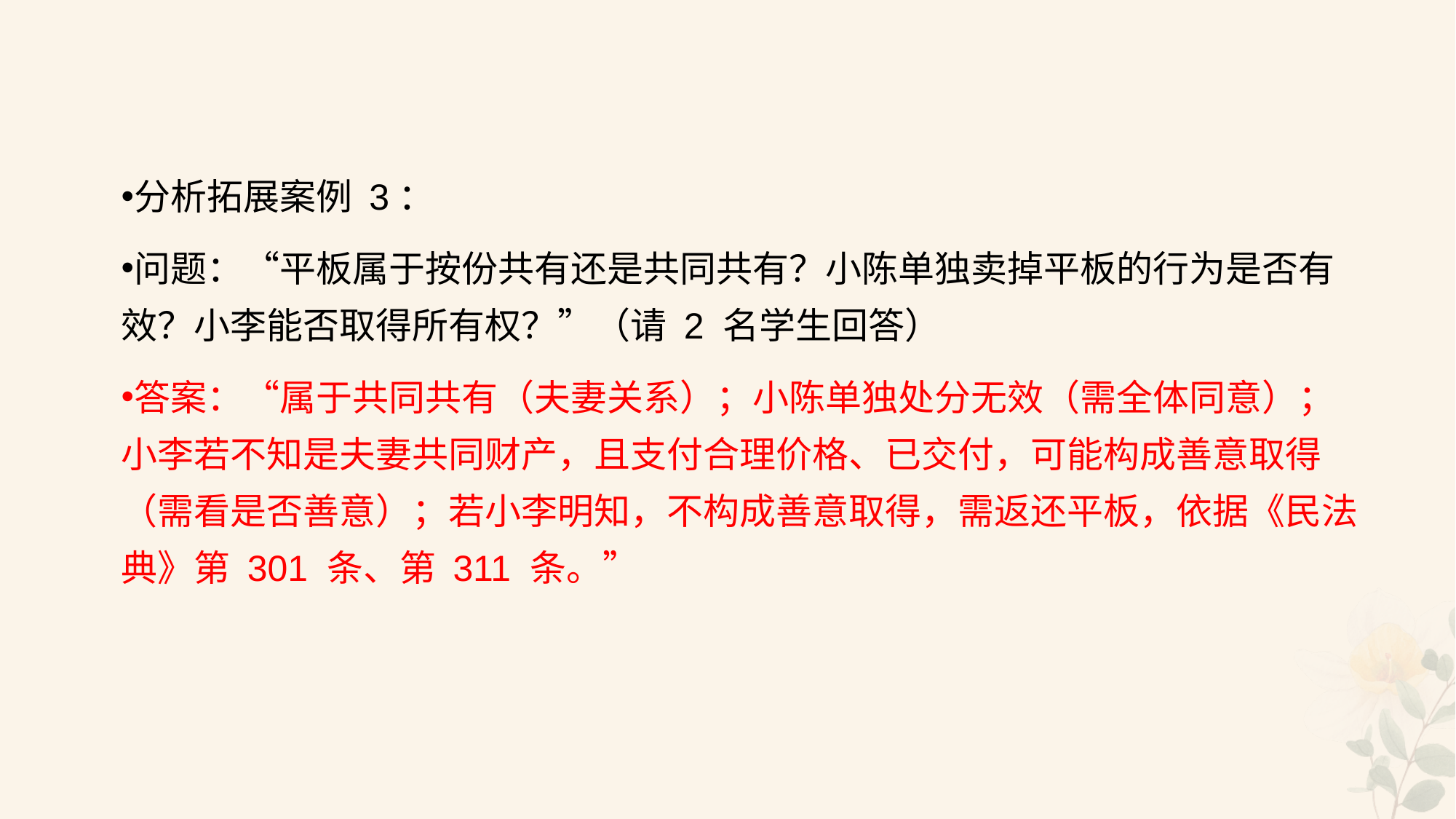

#
分析拓展案例 3：
问题：“平板属于按份共有还是共同共有？小陈单独卖掉平板的行为是否有效？小李能否取得所有权？”（请 2 名学生回答）
答案：“属于共同共有（夫妻关系）；小陈单独处分无效（需全体同意）；小李若不知是夫妻共同财产，且支付合理价格、已交付，可能构成善意取得（需看是否善意）；若小李明知，不构成善意取得，需返还平板，依据《民法典》第 301 条、第 311 条。”